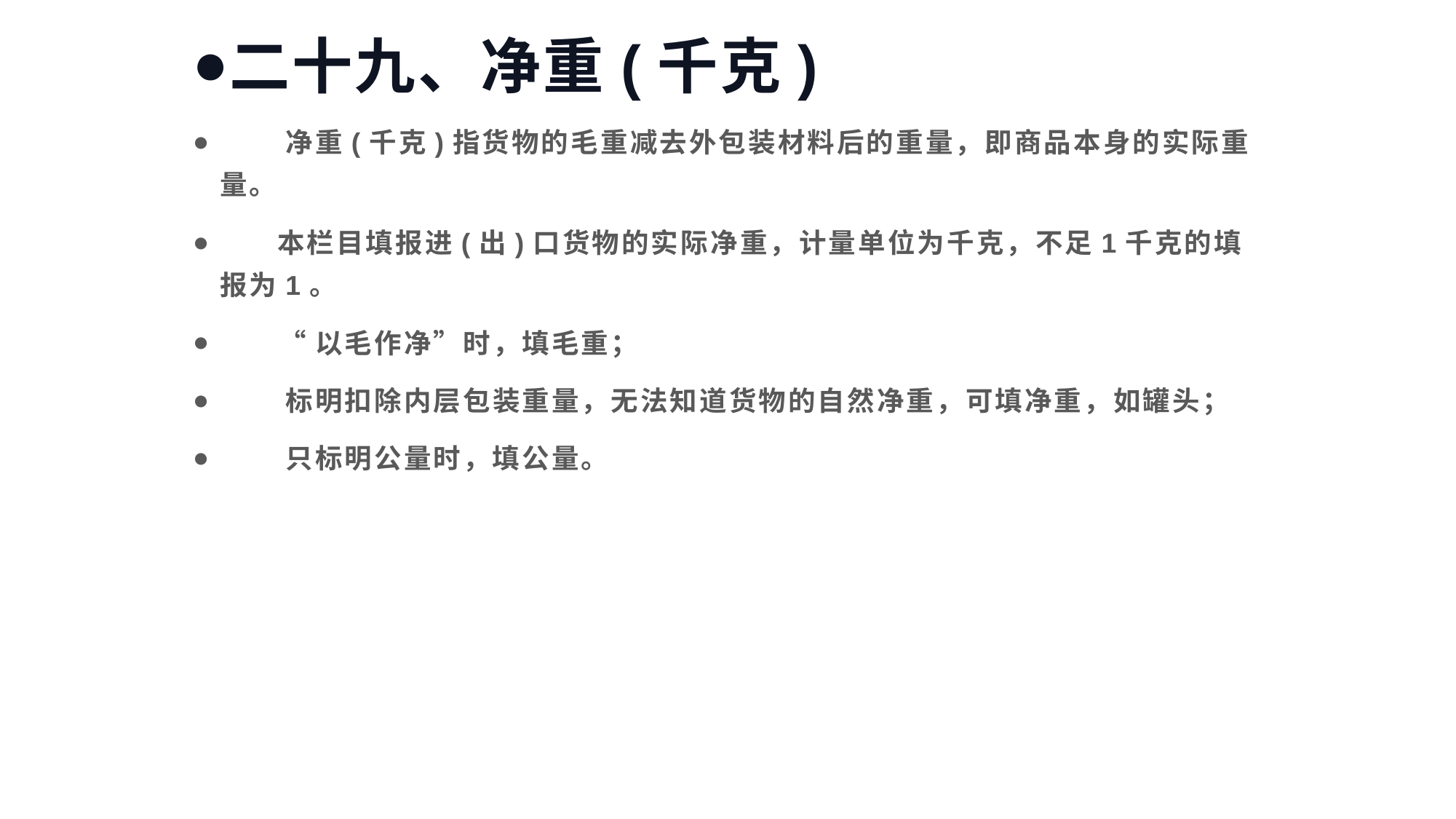

二十九、净重(千克)
       净重(千克)指货物的毛重减去外包装材料后的重量，即商品本身的实际重量。
      本栏目填报进(出)口货物的实际净重，计量单位为千克，不足1千克的填报为1。
       “以毛作净”时，填毛重；
       标明扣除内层包装重量，无法知道货物的自然净重，可填净重，如罐头；
       只标明公量时，填公量。